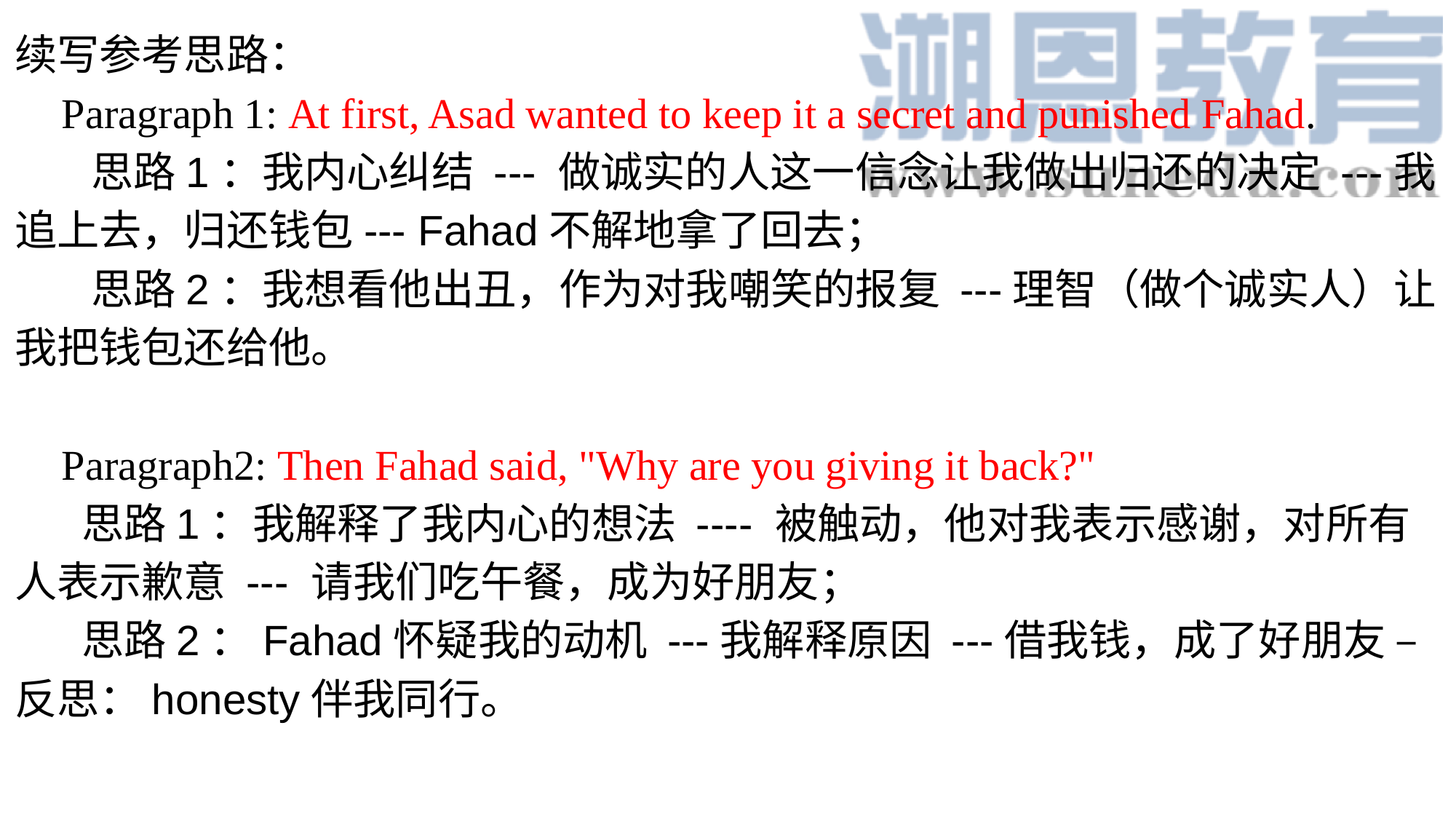

续写参考思路：
    Paragraph 1: At first, Asad wanted to keep it a secret and punished Fahad.
       思路1：我内心纠结 --- 做诚实的人这一信念让我做出归还的决定 ---我追上去，归还钱包--- Fahad不解地拿了回去；
       思路2：我想看他出丑，作为对我嘲笑的报复 ---理智（做个诚实人）让我把钱包还给他。

    Paragraph2: Then Fahad said, "Why are you giving it back?"
      思路1：我解释了我内心的想法 ---- 被触动，他对我表示感谢，对所有人表示歉意 --- 请我们吃午餐，成为好朋友；
      思路2：Fahad怀疑我的动机 ---我解释原因 ---借我钱，成了好朋友 – 反思：honesty伴我同行。